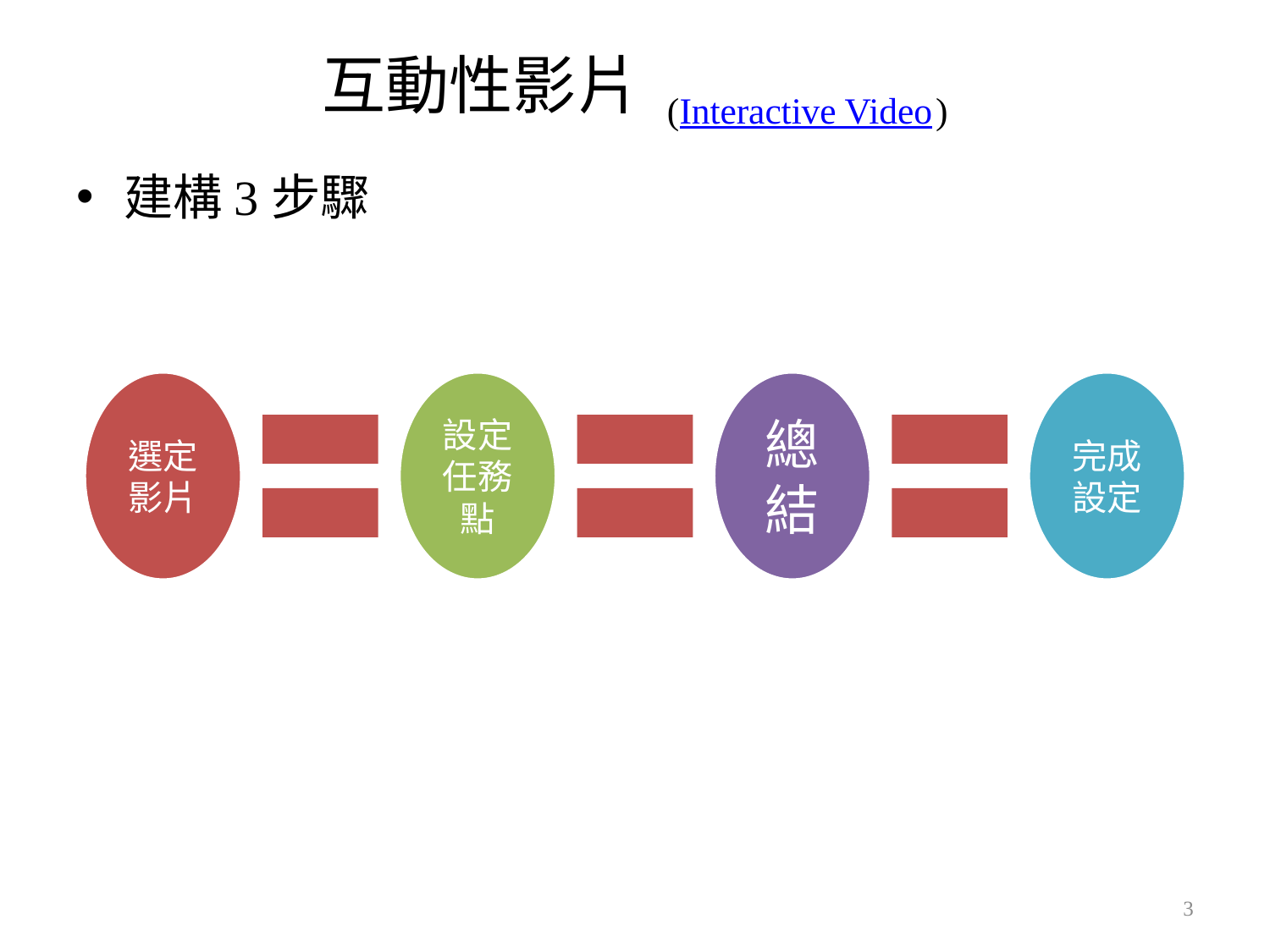

# 互動性影片 (Interactive Video)
建構3步驟
選定
影片
設定
任務點
完成
設定
總結
3